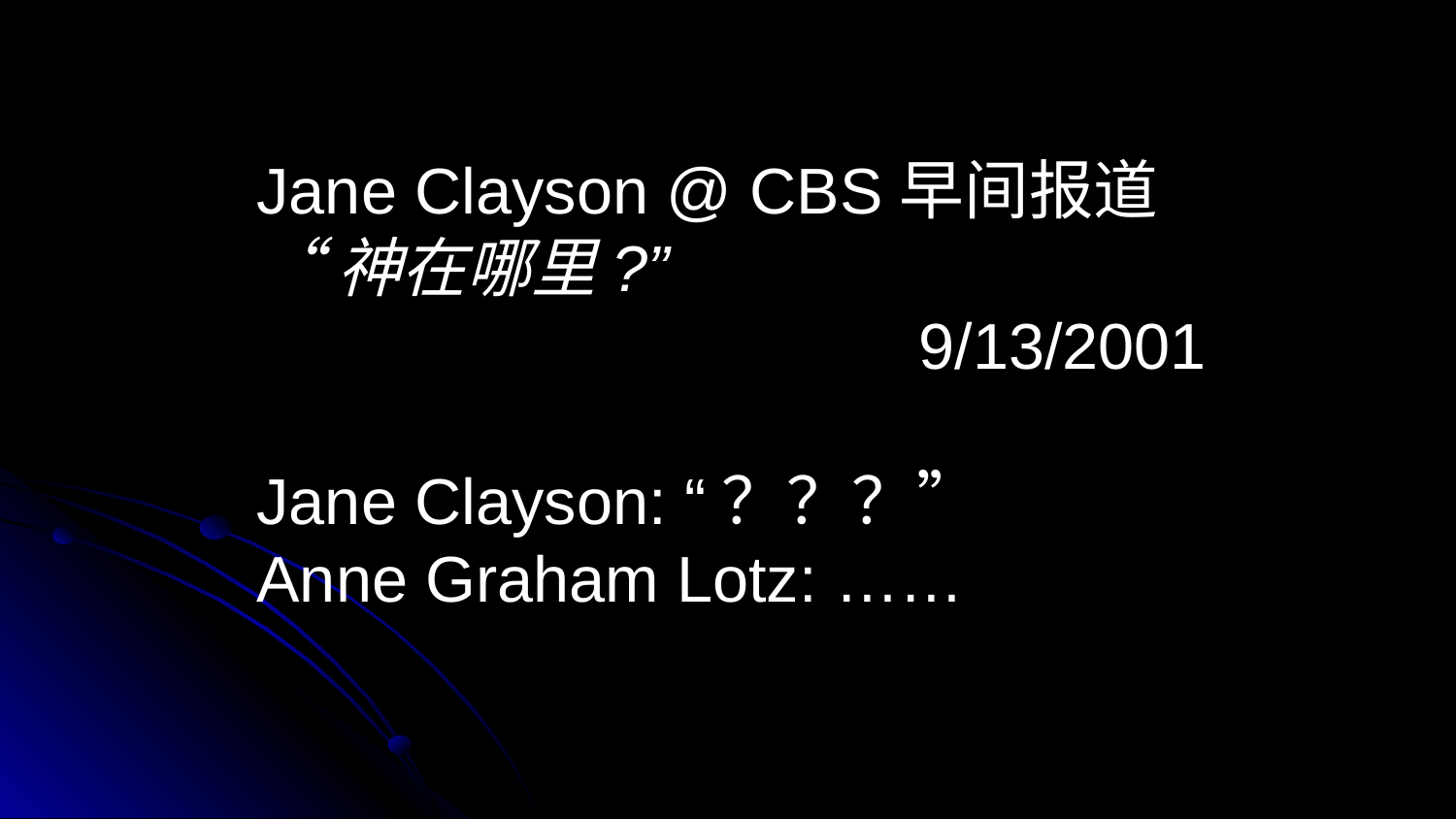

Jane Clayson @ CBS早间报道
“神在哪里?”
                                     9/13/2001

Jane Clayson: “？？？”
Anne Graham Lotz: ……